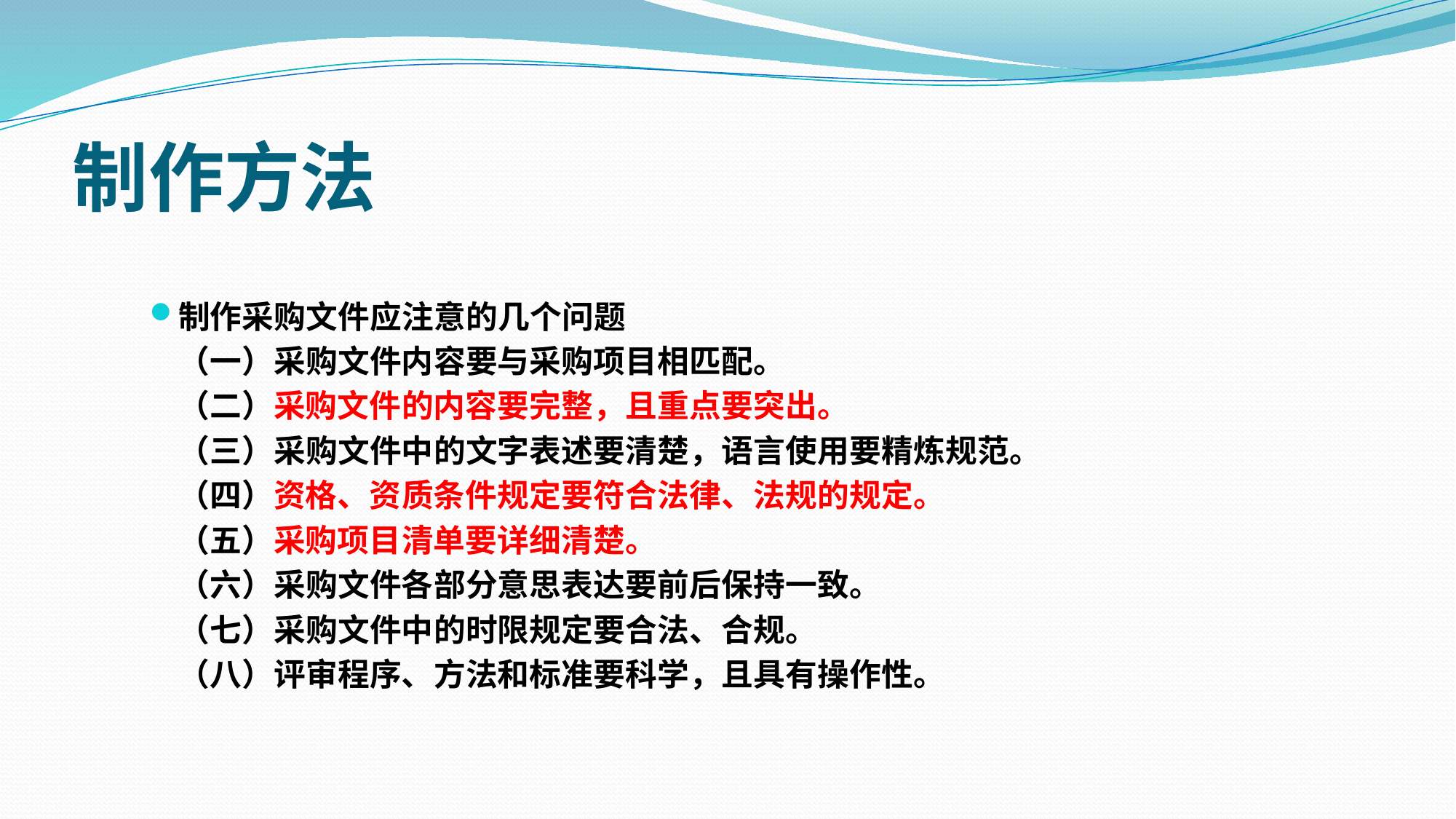

# 制作方法
制作采购文件应注意的几个问题
   （一）采购文件内容要与采购项目相匹配。
   （二）采购文件的内容要完整，且重点要突出。
   （三）采购文件中的文字表述要清楚，语言使用要精炼规范。
   （四）资格、资质条件规定要符合法律、法规的规定。
   （五）采购项目清单要详细清楚。
   （六）采购文件各部分意思表达要前后保持一致。
   （七）采购文件中的时限规定要合法、合规。
   （八）评审程序、方法和标准要科学，且具有操作性。